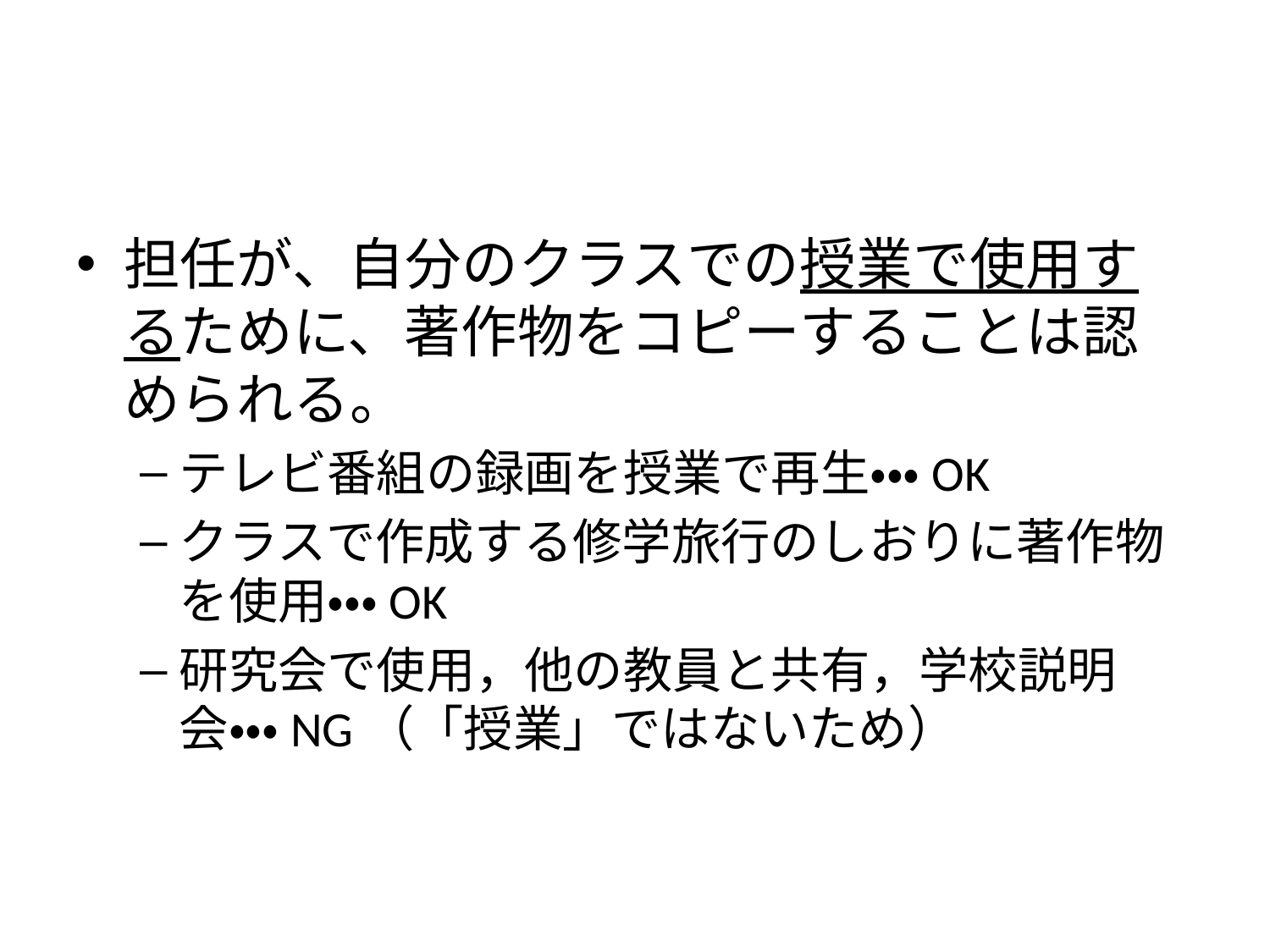

#
担任が、自分のクラスでの授業で使用するために、著作物をコピーすることは認められる。
テレビ番組の録画を授業で再生・・・OK
クラスで作成する修学旅行のしおりに著作物を使用・・・OK
研究会で使用，他の教員と共有，学校説明会・・・NG（「授業」ではないため）